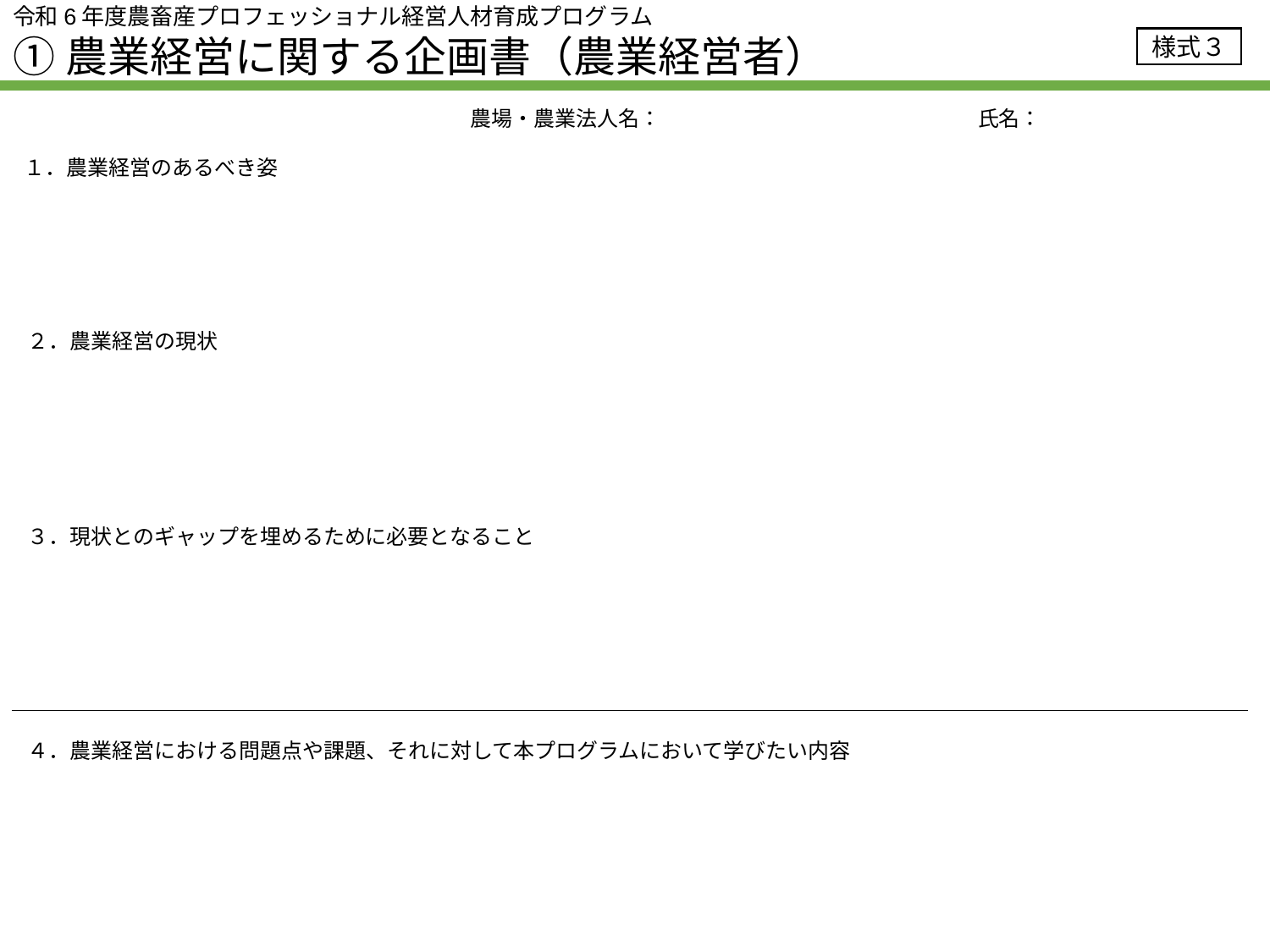

令和6年度農畜産プロフェッショナル経営人材育成プログラム
①農業経営に関する企画書（農業経営者）
様式３

農場・農業法人名：　　　　　　　　　　　　　　　氏名：
１．農業経営のあるべき姿
２．農業経営の現状
３．現状とのギャップを埋めるために必要となること
４．農業経営における問題点や課題、それに対して本プログラムにおいて学びたい内容